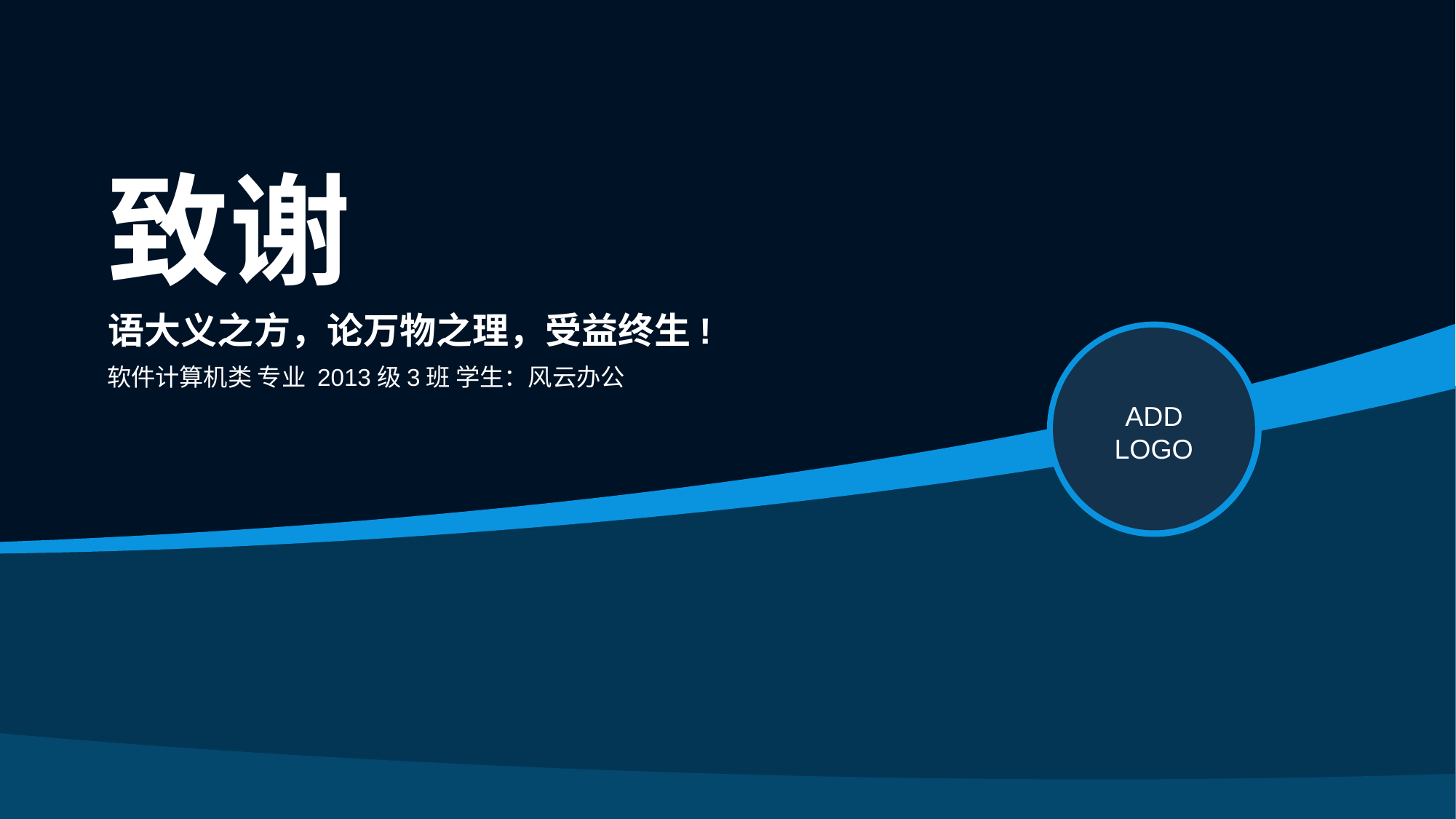

致谢
语大义之方，论万物之理，受益终生!

软件计算机类 专业 2013级3班 学生：风云办公
ADD LOGO